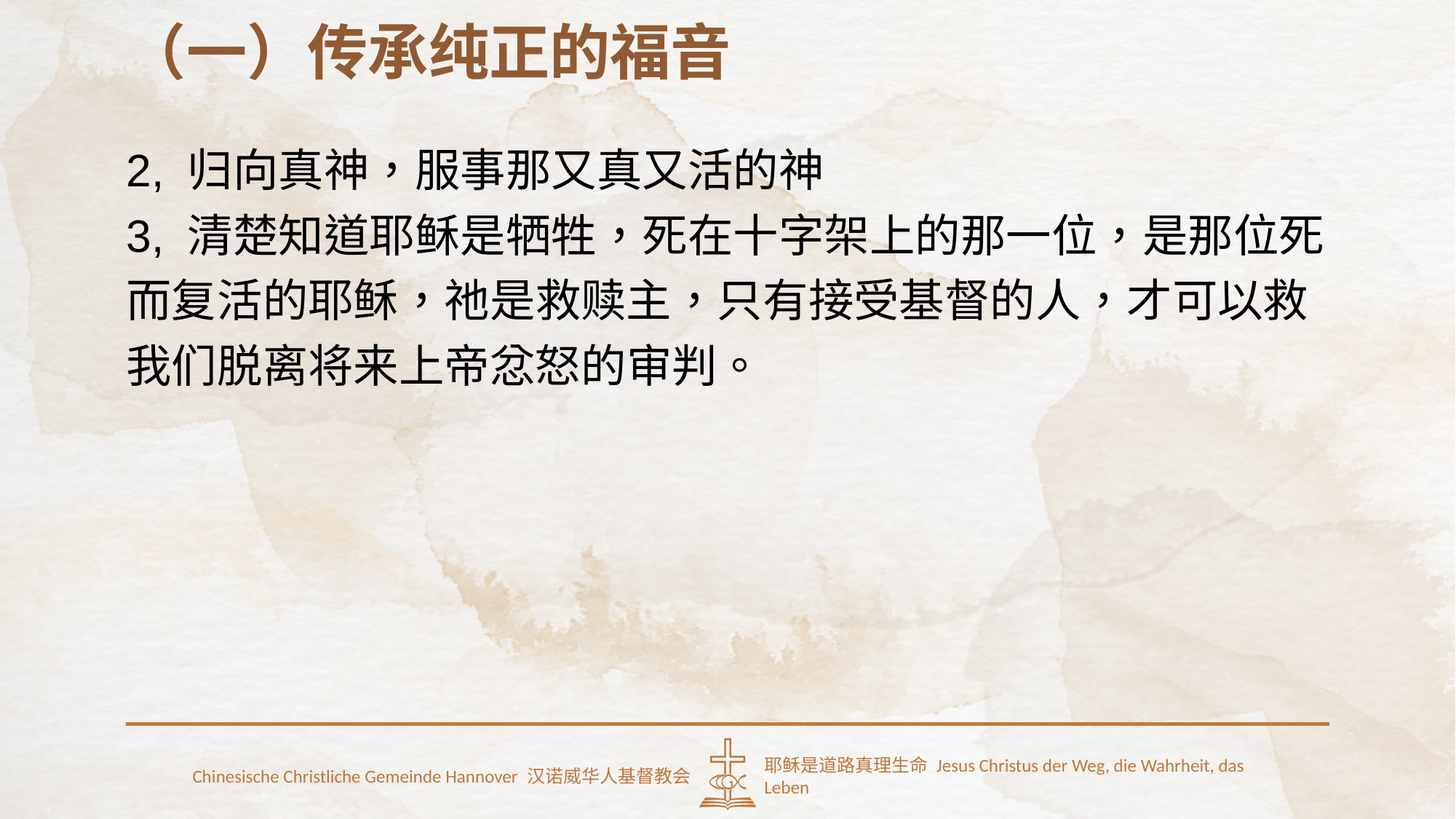

（一）传承纯正的福音
2, 归向真神，服事那又真又活的神
3, 清楚知道耶稣是牺牲，死在十字架上的那一位，是那位死而复活的耶稣，祂是救赎主，只有接受基督的人，才可以救我们脱离将来上帝忿怒的审判。